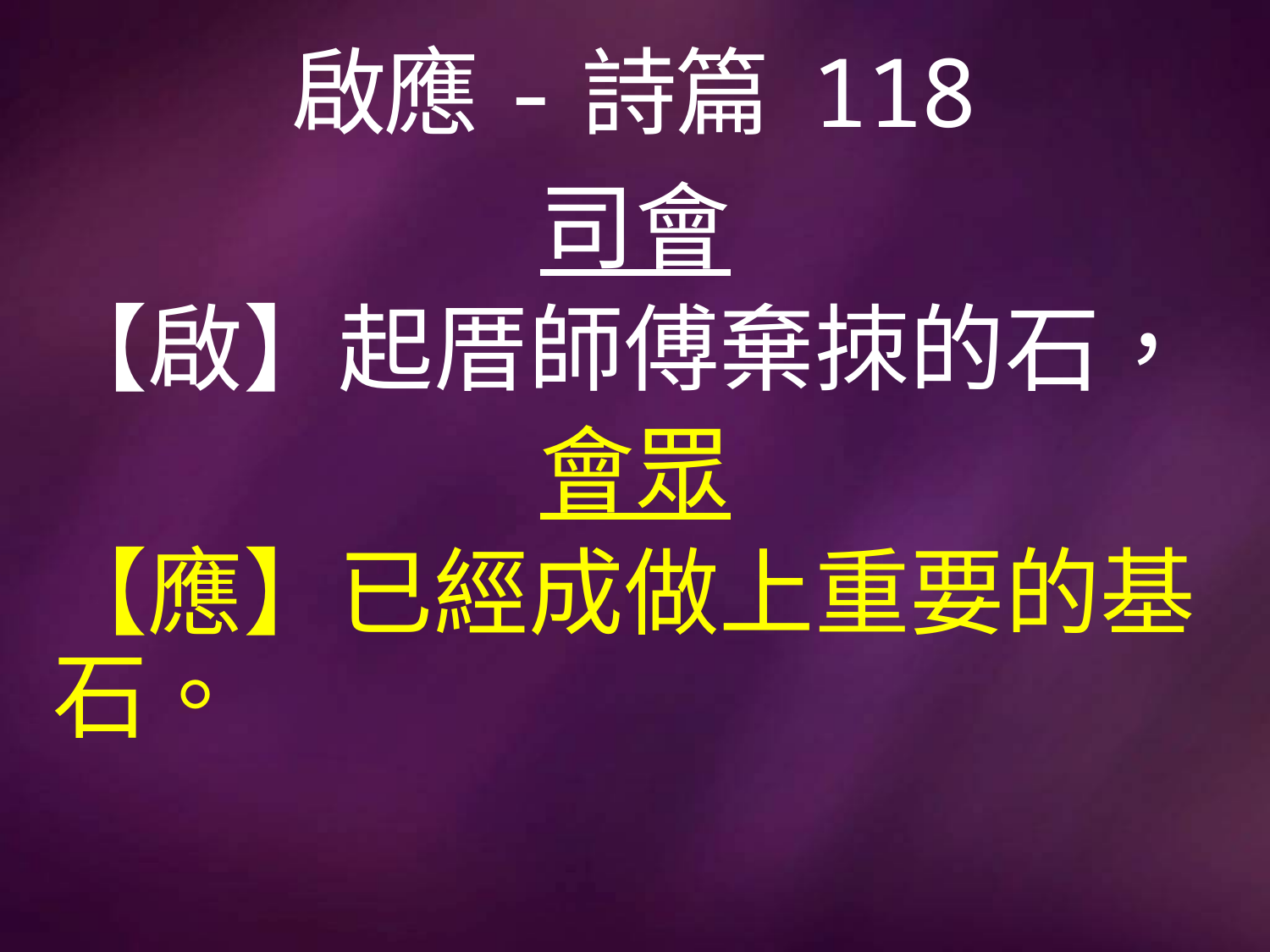

# 啟應-詩篇 118
司會
【啟】起厝師傅棄拺的石，
會眾
【應】已經成做上重要的基石。